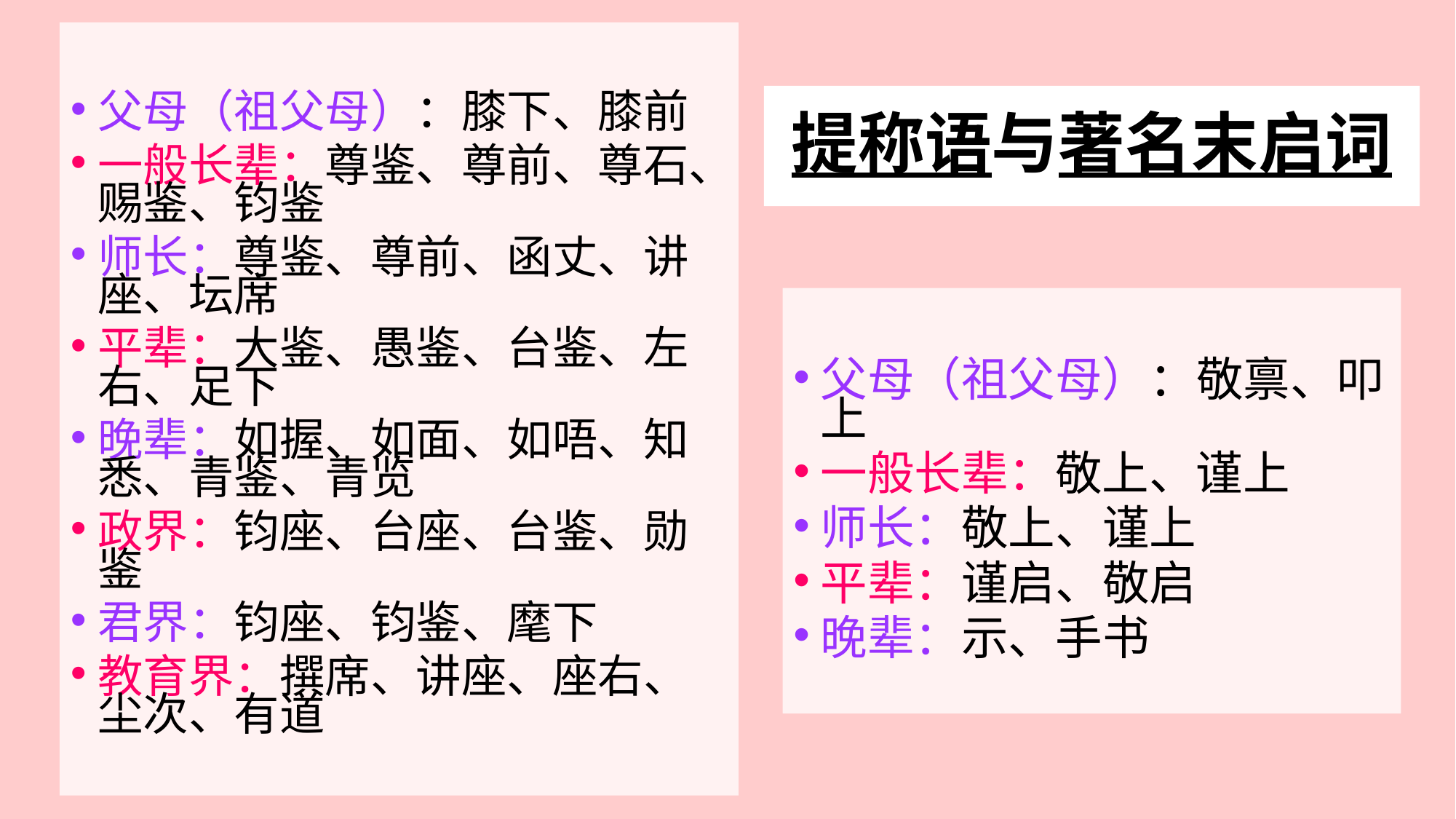

父母（祖父母）：膝下、膝前
一般长辈：尊鉴、尊前、尊石、赐鉴、钧鉴
师长：尊鉴、尊前、函丈、讲座、坛席
平辈：大鉴、愚鉴、台鉴、左右、足下
晚辈：如握、如面、如唔、知悉、青鉴、青览
政界：钧座、台座、台鉴、勋鉴
君界：钧座、钧鉴、麾下
教育界：撰席、讲座、座右、尘次、有道

# 提称语与著名末启词

父母（祖父母）：敬禀、叩上
一般长辈：敬上、谨上
师长：敬上、谨上
平辈：谨启、敬启
晚辈：示、手书